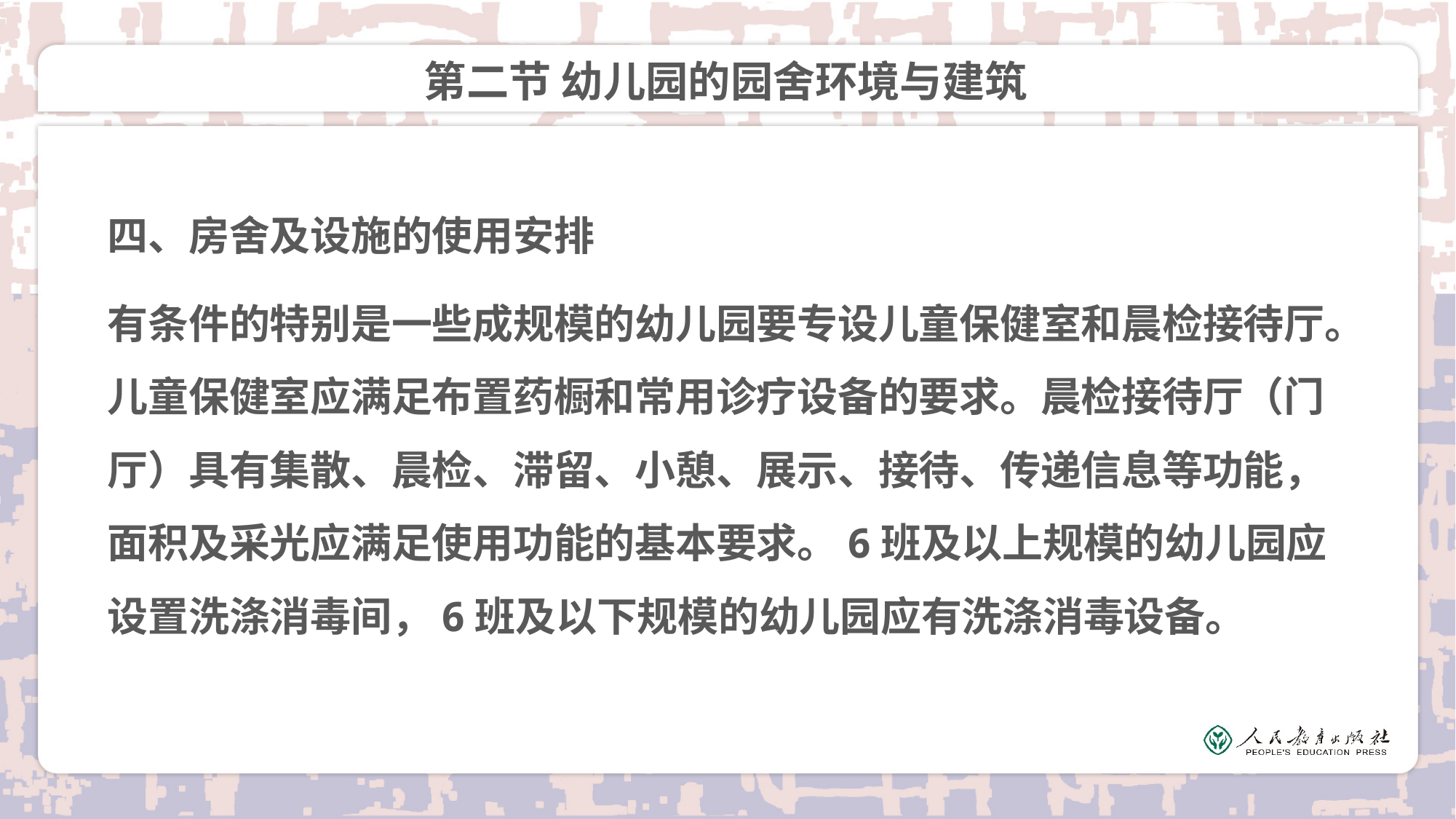

# 第二节 幼儿园的园舍环境与建筑
四、房舍及设施的使用安排
有条件的特别是一些成规模的幼儿园要专设儿童保健室和晨检接待厅。儿童保健室应满足布置药橱和常用诊疗设备的要求。晨检接待厅（门厅）具有集散、晨检、滞留、小憩、展示、接待、传递信息等功能，面积及采光应满足使用功能的基本要求。6班及以上规模的幼儿园应设置洗涤消毒间，6班及以下规模的幼儿园应有洗涤消毒设备。